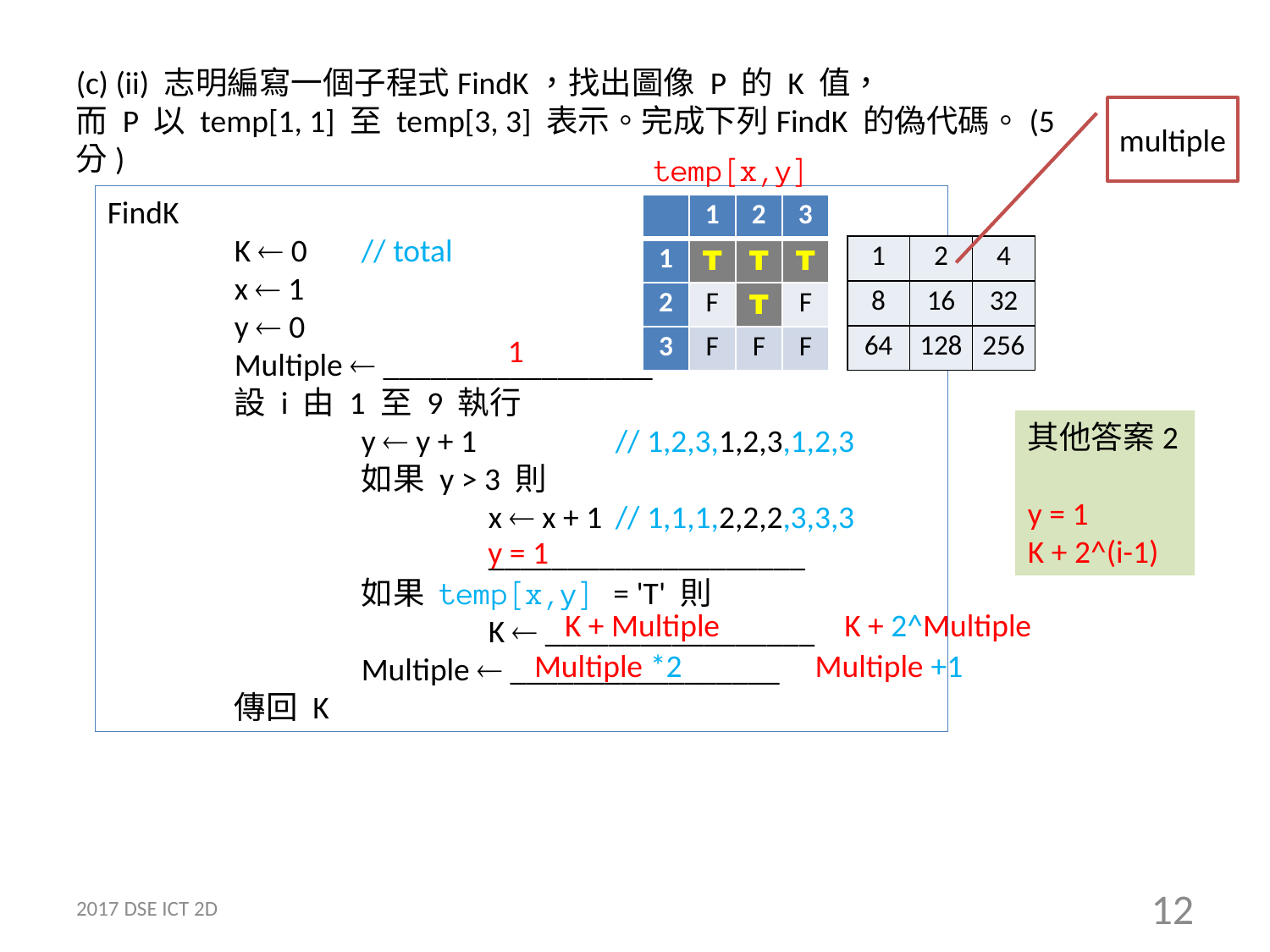

(c) (ii) 志明編寫一個子程式FindK，找出圖像 P 的 K 值，
而 P 以 temp[1, 1] 至 temp[3, 3] 表示。完成下列FindK 的偽代碼。(5分)
multiple
temp[x,y]
FindK
	K ← 0	// total
	x ← 1
	y ← 0
	Multiple ← _________________
	設 i 由 1 至 9 執行
		y ← y + 1		// 1,2,3,1,2,3,1,2,3
		如果 y > 3 則
			x ← x + 1	// 1,1,1,2,2,2,3,3,3
			____________________
		如果 temp[x,y] = 'T' 則
			K ← _________________
		Multiple ← _________________
	傳回 K
|  | 1 | 2 | 3 |
| --- | --- | --- | --- |
| 1 | T | T | T |
| 2 | F | T | F |
| 3 | F | F | F |
| 1 | 2 | 4 |
| --- | --- | --- |
| 8 | 16 | 32 |
| 64 | 128 | 256 |
1
其他答案2

y = 1
K + 2^(i-1)
y = 1
K + Multiple
K + 2^Multiple
Multiple *2
Multiple +1
2017 DSE ICT 2D
12